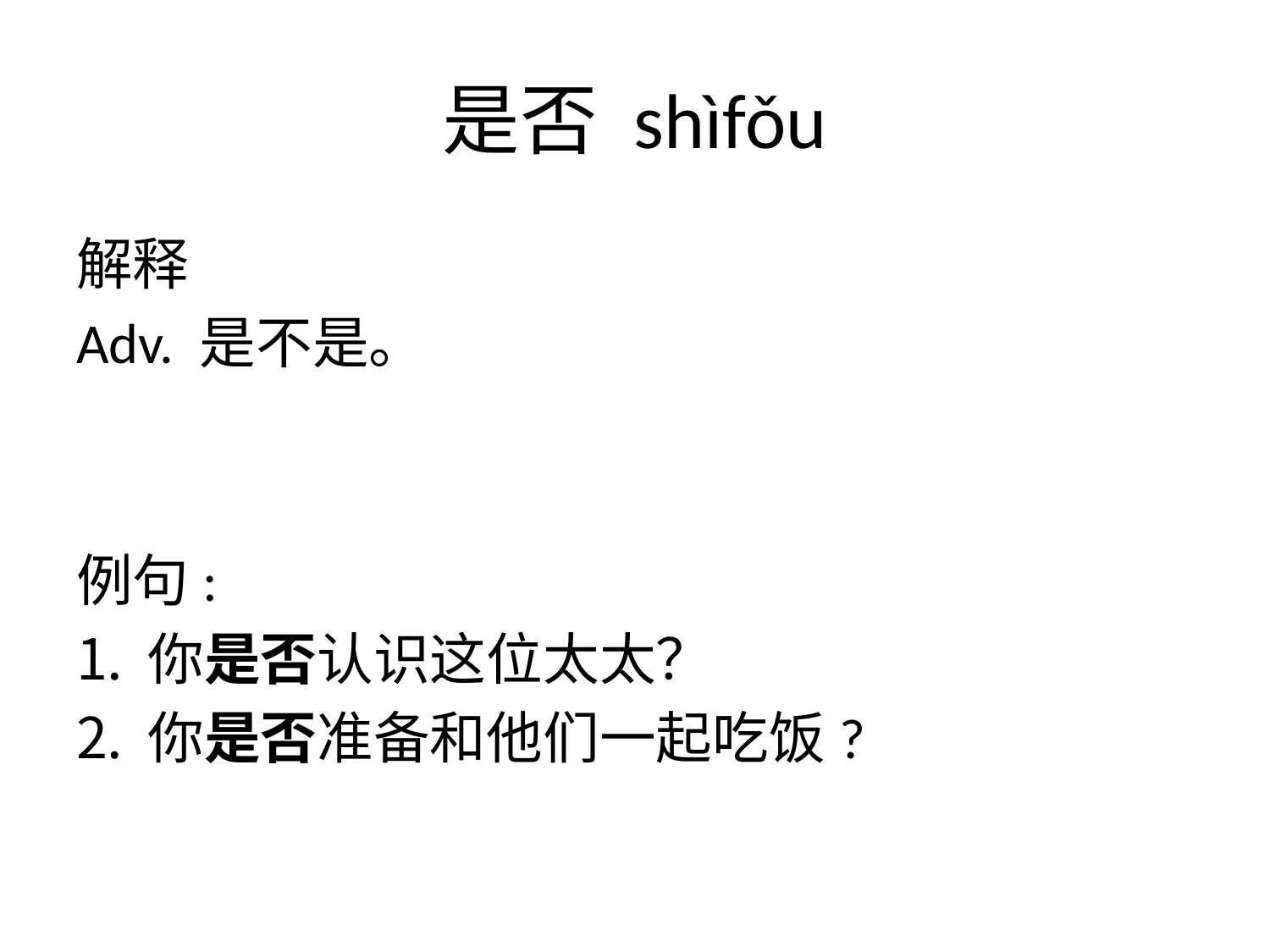

# 是否 shìfǒu
解释
Adv. 是不是。

例句:
你是否认识这位太太？
你是否准备和他们一起吃饭?